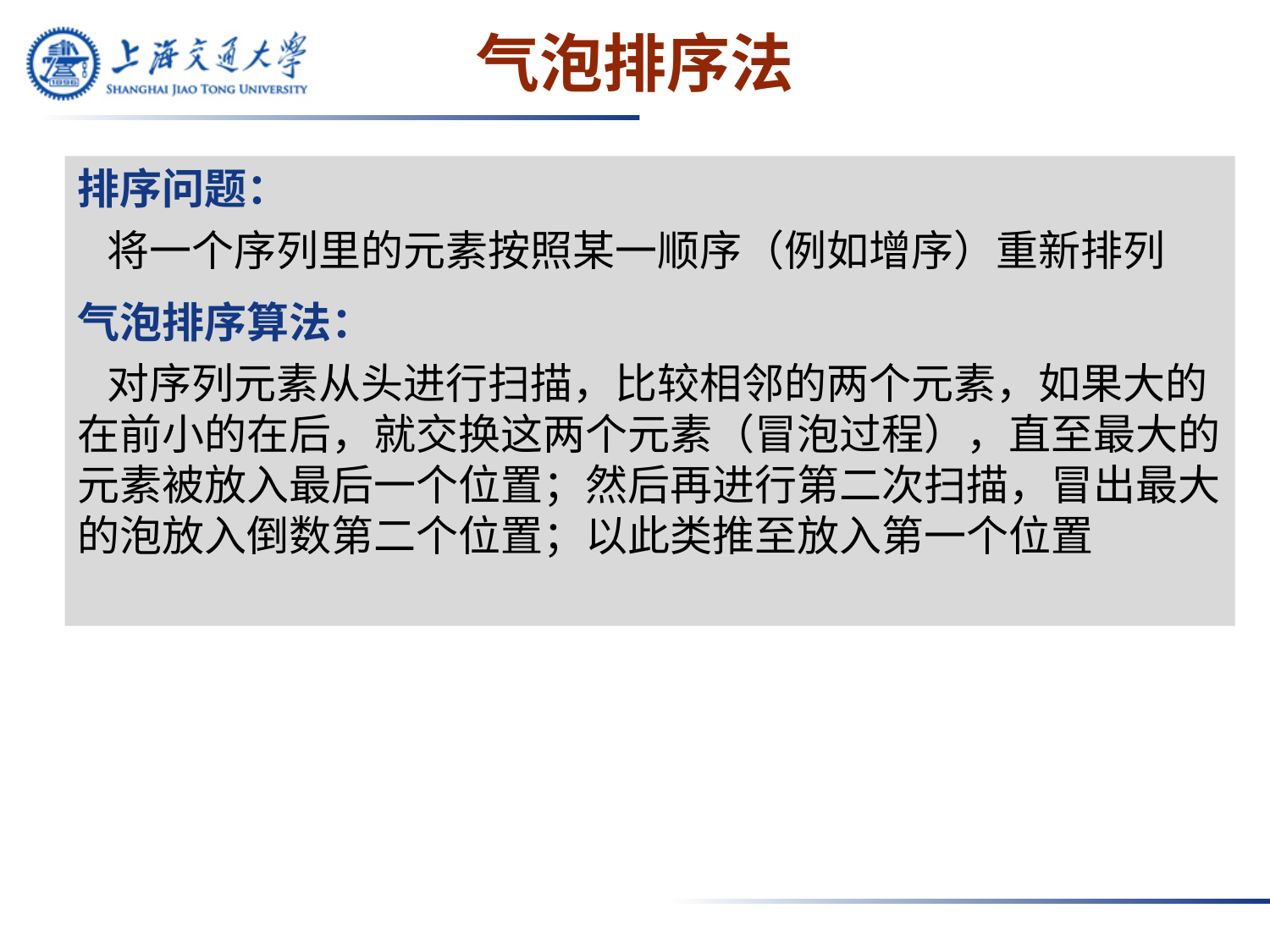

# 气泡排序法
排序问题：
  将一个序列里的元素按照某一顺序（例如增序）重新排列
气泡排序算法：
  对序列元素从头进行扫描，比较相邻的两个元素，如果大的在前小的在后，就交换这两个元素（冒泡过程），直至最大的元素被放入最后一个位置；然后再进行第二次扫描，冒出最大的泡放入倒数第二个位置；以此类推至放入第一个位置